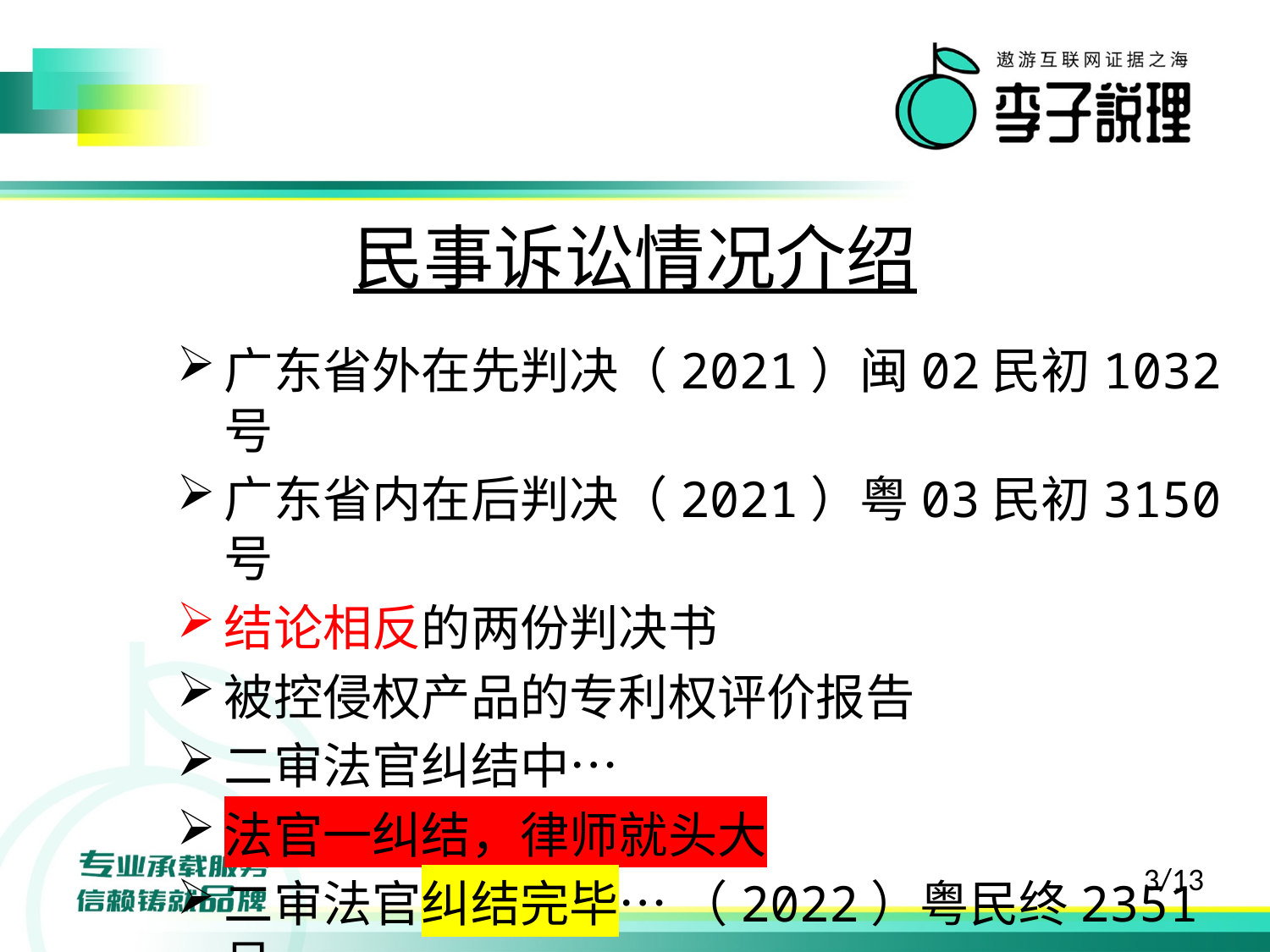

# 民事诉讼情况介绍

广东省外在先判决（2021）闽02民初1032号
广东省内在后判决（2021）粤03民初3150号
结论相反的两份判决书
被控侵权产品的专利权评价报告
二审法官纠结中…
法官一纠结，律师就头大
二审法官纠结完毕… （2022）粤民终2351号

3/13